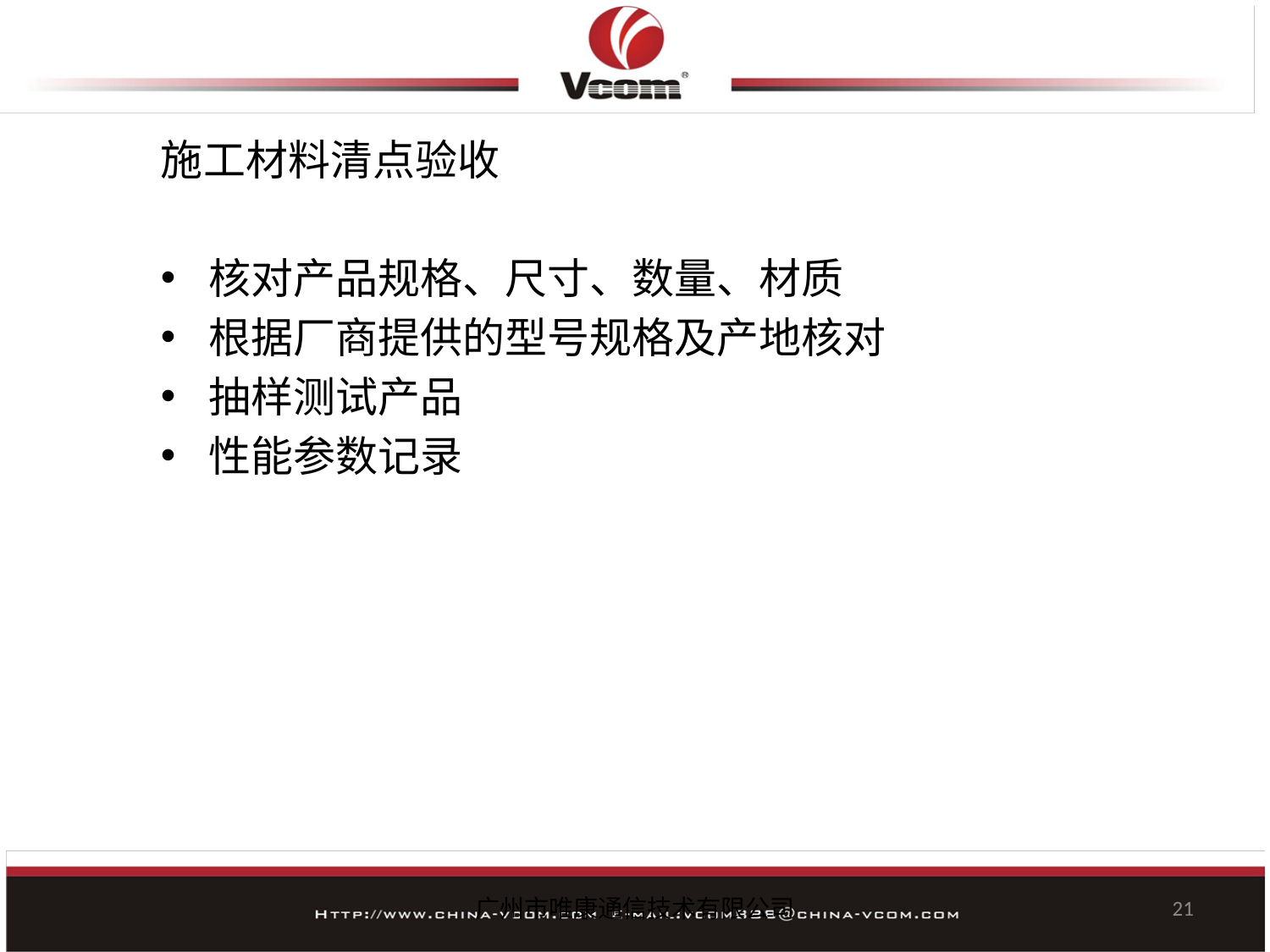

#
施工材料清点验收

核对产品规格、尺寸、数量、材质
根据厂商提供的型号规格及产地核对
抽样测试产品
性能参数记录

广州市唯康通信技术有限公司
21